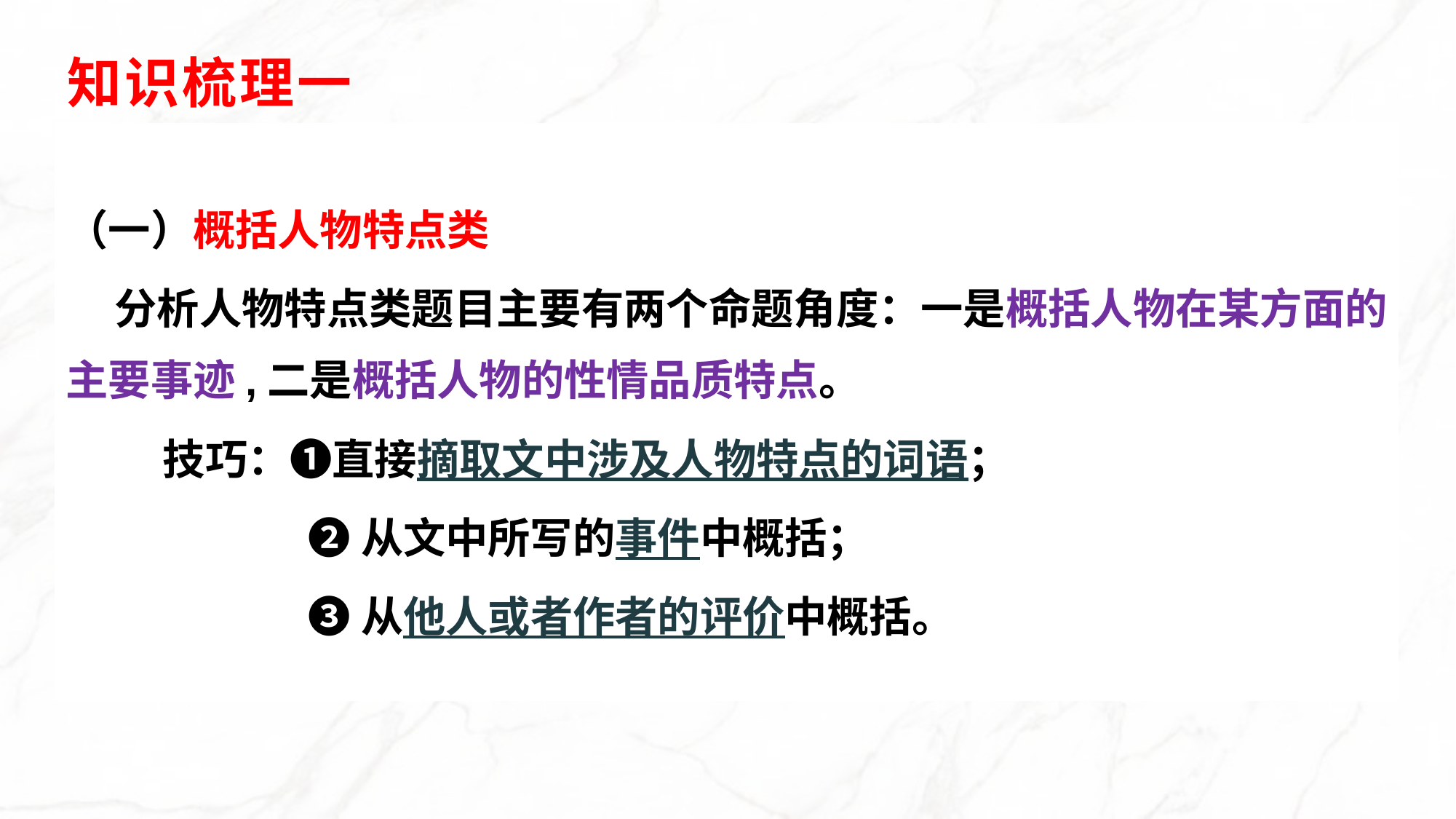

知识梳理一
（一）概括人物特点类
    分析人物特点类题目主要有两个命题角度：一是概括人物在某方面的主要事迹,二是概括人物的性情品质特点。
技巧：➊直接摘取文中涉及人物特点的词语；
➋从文中所写的事件中概括；
➌从他人或者作者的评价中概括。